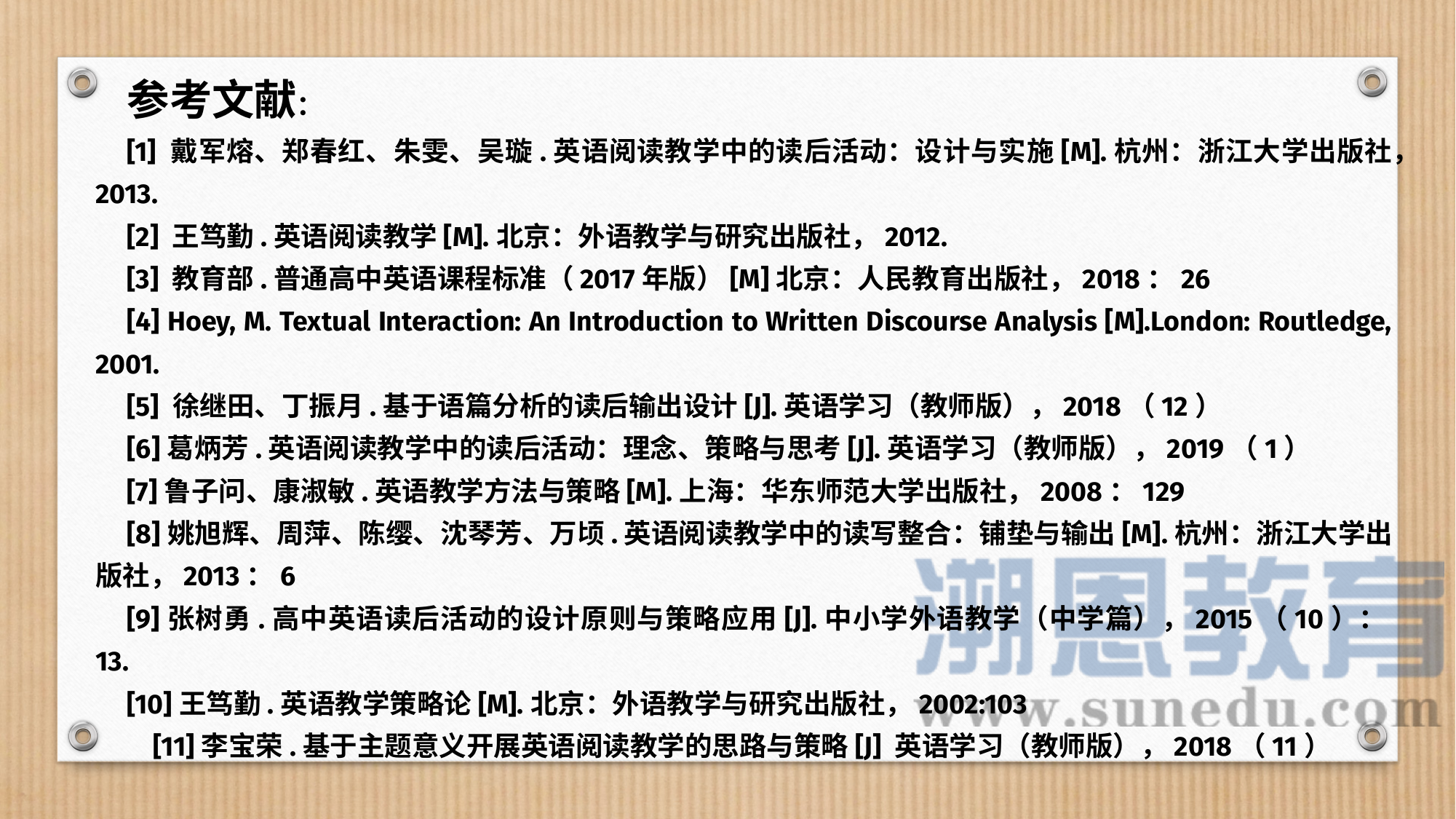

参考文献：
[1] 戴军熔、郑春红、朱雯、吴璇.英语阅读教学中的读后活动：设计与实施[M].杭州：浙江大学出版社，2013.
[2] 王笃勤.英语阅读教学[M].北京：外语教学与研究出版社，2012.
[3] 教育部.普通高中英语课程标准（2017年版）[M]北京：人民教育出版社，2018：26
[4] Hoey, M. Textual Interaction: An Introduction to Written Discourse Analysis [M].London: Routledge, 2001.
[5] 徐继田、丁振月.基于语篇分析的读后输出设计[J].英语学习（教师版），2018（12）
[6]葛炳芳.英语阅读教学中的读后活动：理念、策略与思考[J].英语学习（教师版），2019（1）
[7]鲁子问、康淑敏.英语教学方法与策略[M].上海：华东师范大学出版社，2008：129
[8]姚旭辉、周萍、陈缨、沈琴芳、万顷.英语阅读教学中的读写整合：铺垫与输出[M].杭州：浙江大学出版社，2013：6
[9]张树勇.高中英语读后活动的设计原则与策略应用[J].中小学外语教学（中学篇），2015（10）：13.
[10]王笃勤.英语教学策略论[M].北京：外语教学与研究出版社，2002:103
    [11]李宝荣.基于主题意义开展英语阅读教学的思路与策略[J] 英语学习（教师版），2018（11）